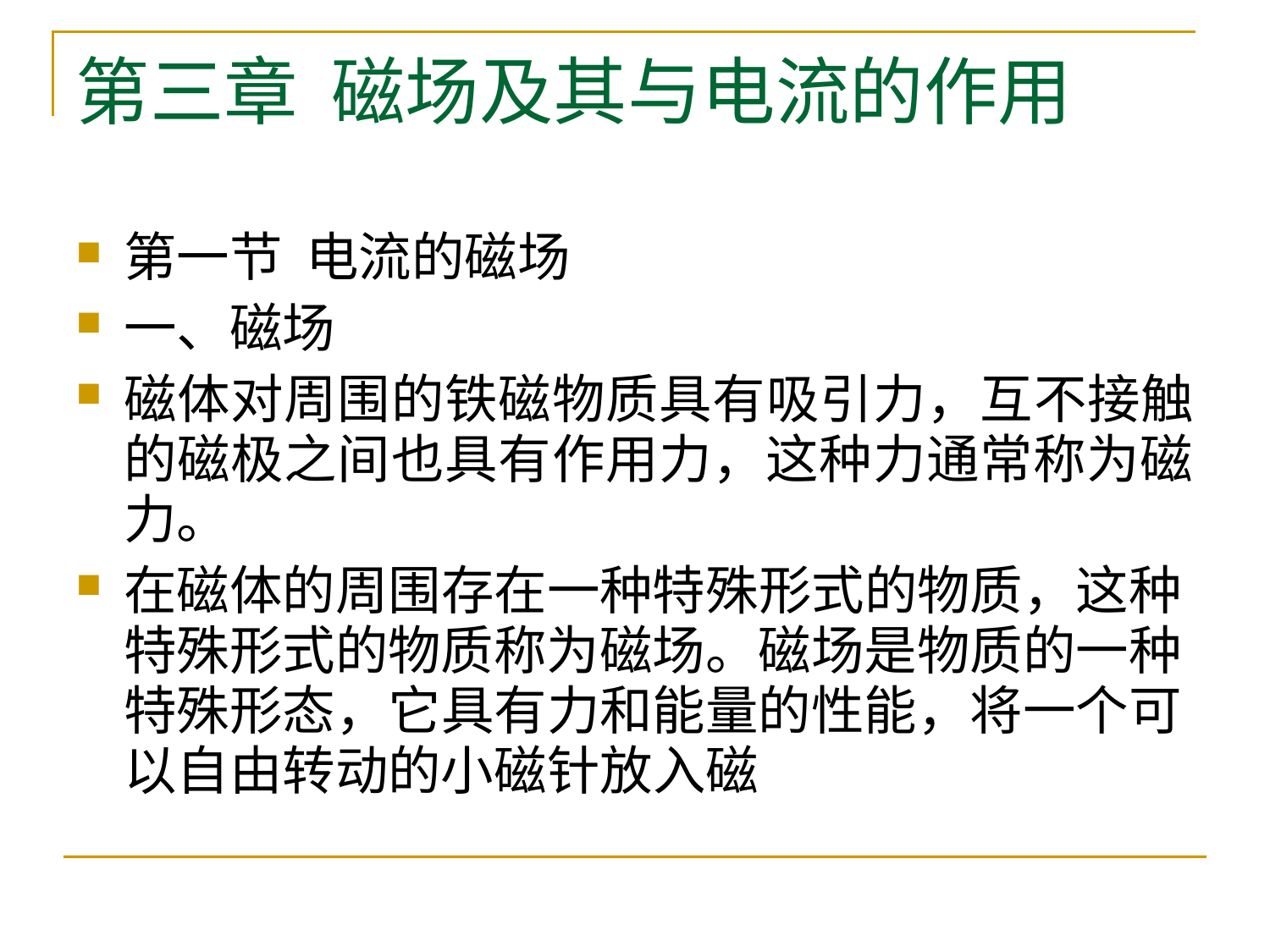

# 第三章  磁场及其与电流的作用
第一节  电流的磁场
一、磁场
磁体对周围的铁磁物质具有吸引力，互不接触的磁极之间也具有作用力，这种力通常称为磁力。
在磁体的周围存在一种特殊形式的物质，这种特殊形式的物质称为磁场。磁场是物质的一种特殊形态，它具有力和能量的性能，将一个可以自由转动的小磁针放入磁